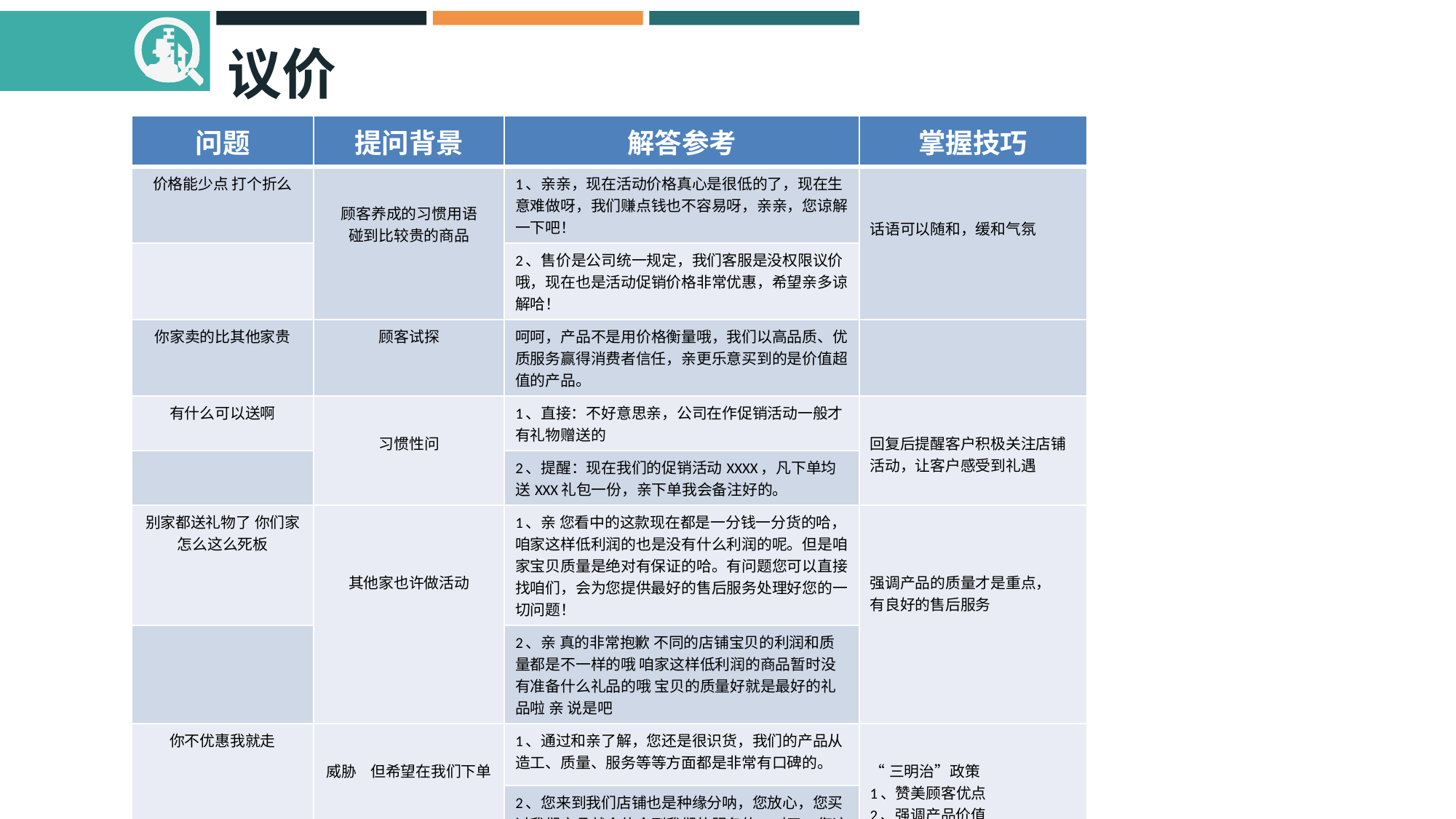

# 议价
| 问题 | 提问背景 | 解答参考 | 掌握技巧 |
| --- | --- | --- | --- |
| 价格能少点 打个折么 | 顾客养成的习惯用语 碰到比较贵的商品 | 1、亲亲，现在活动价格真心是很低的了，现在生意难做呀，我们赚点钱也不容易呀，亲亲，您谅解一下吧！ | 话语可以随和，缓和气氛 |
|  |  | 2、售价是公司统一规定，我们客服是没权限议价哦，现在也是活动促销价格非常优惠，希望亲多谅解哈！ |  |
| 你家卖的比其他家贵 | 顾客试探 | 呵呵，产品不是用价格衡量哦，我们以高品质、优质服务赢得消费者信任，亲更乐意买到的是价值超值的产品。 |  |
| 有什么可以送啊 | 习惯性问 | 1、直接：不好意思亲，公司在作促销活动一般才有礼物赠送的 | 回复后提醒客户积极关注店铺活动，让客户感受到礼遇 |
|  |  | 2、提醒：现在我们的促销活动XXXX，凡下单均送XXX礼包一份，亲下单我会备注好的。 |  |
| 别家都送礼物了 你们家怎么这么死板 | 其他家也许做活动 | 1、亲 您看中的这款现在都是一分钱一分货的哈，咱家这样低利润的也是没有什么利润的呢。但是咱家宝贝质量是绝对有保证的哈。有问题您可以直接找咱们，会为您提供最好的售后服务处理好您的一切问题！ | 强调产品的质量才是重点， 有良好的售后服务 |
|  |  | 2、亲 真的非常抱歉 不同的店铺宝贝的利润和质量都是不一样的哦 咱家这样低利润的商品暂时没有准备什么礼品的哦 宝贝的质量好就是最好的礼品啦 亲 说是吧 |  |
| 你不优惠我就走 | 威胁 但希望在我们下单 | 1、通过和亲了解，您还是很识货，我们的产品从造工、质量、服务等等方面都是非常有口碑的。 | “三明治”政策 1、赞美顾客优点 2、强调产品价值 3、促成交易行动和话语提出 |
|  |  | 2、您来到我们店铺也是种缘分呐，您放心，您买过我们产品就会体会到我们的服务的。对了，您这件产品这几天好多人买呢，我先帮您看下库存，亲觉得满意可要赶紧拍下哦，再逛其他家挺累的。 |  |
|  |  |  |  |